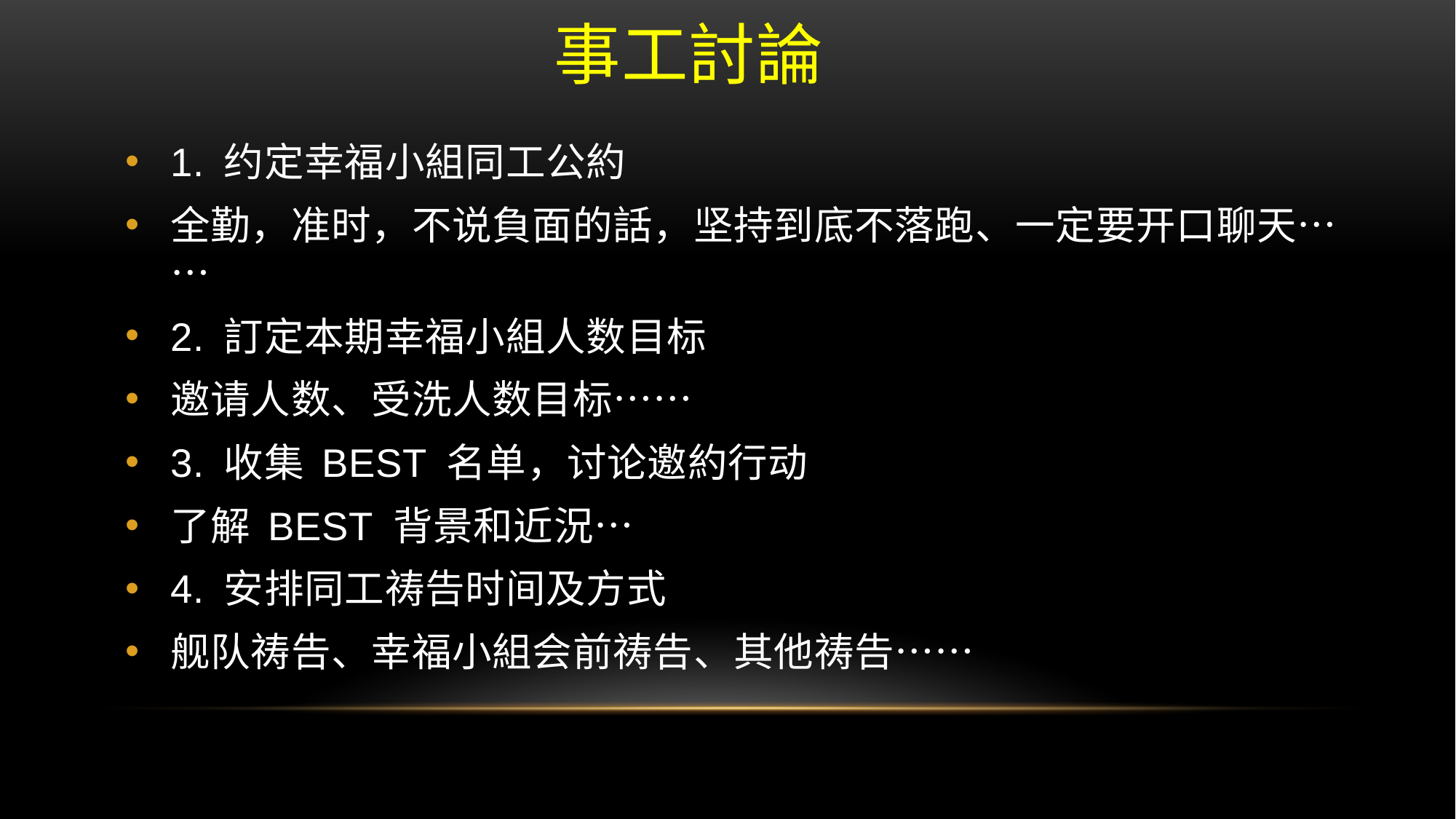

# 事工討論
1. 约定幸福小組同工公約
全勤，准时，不说負面的話，坚持到底不落跑、一定要开口聊天……
2. 訂定本期幸福小組人数目标
邀请人数、受洗人数目标……
3. 收集 BEST 名单，讨论邀約行动
了解 BEST 背景和近況…
4. 安排同工祷告时间及方式
舰队祷告、幸福小組会前祷告、其他祷告……